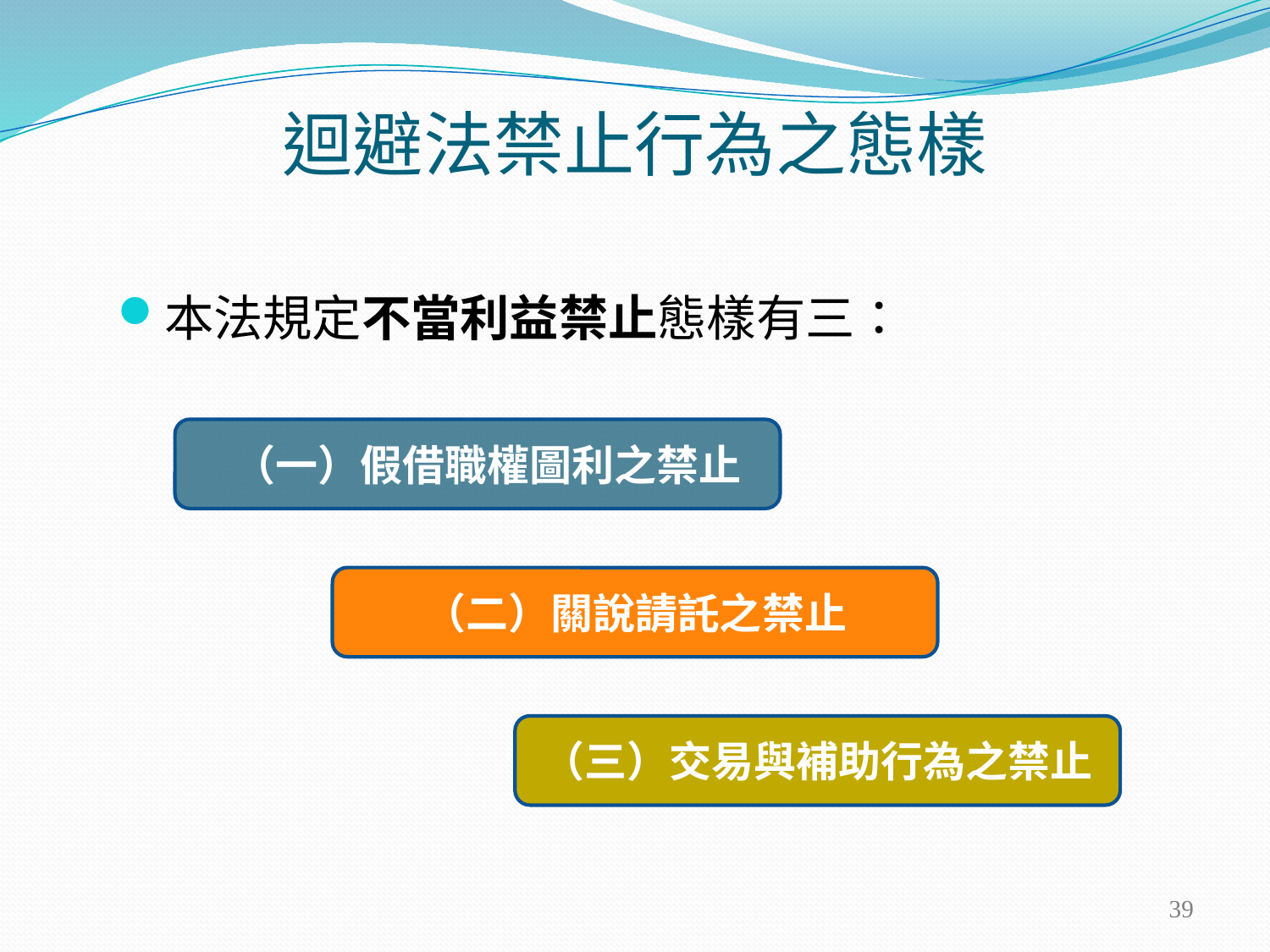

迴避法禁止行為之態樣

本法規定不當利益禁止態樣有三：

 （一）假借職權圖利之禁止
（二）關說請託之禁止
（三）交易與補助行為之禁止
39